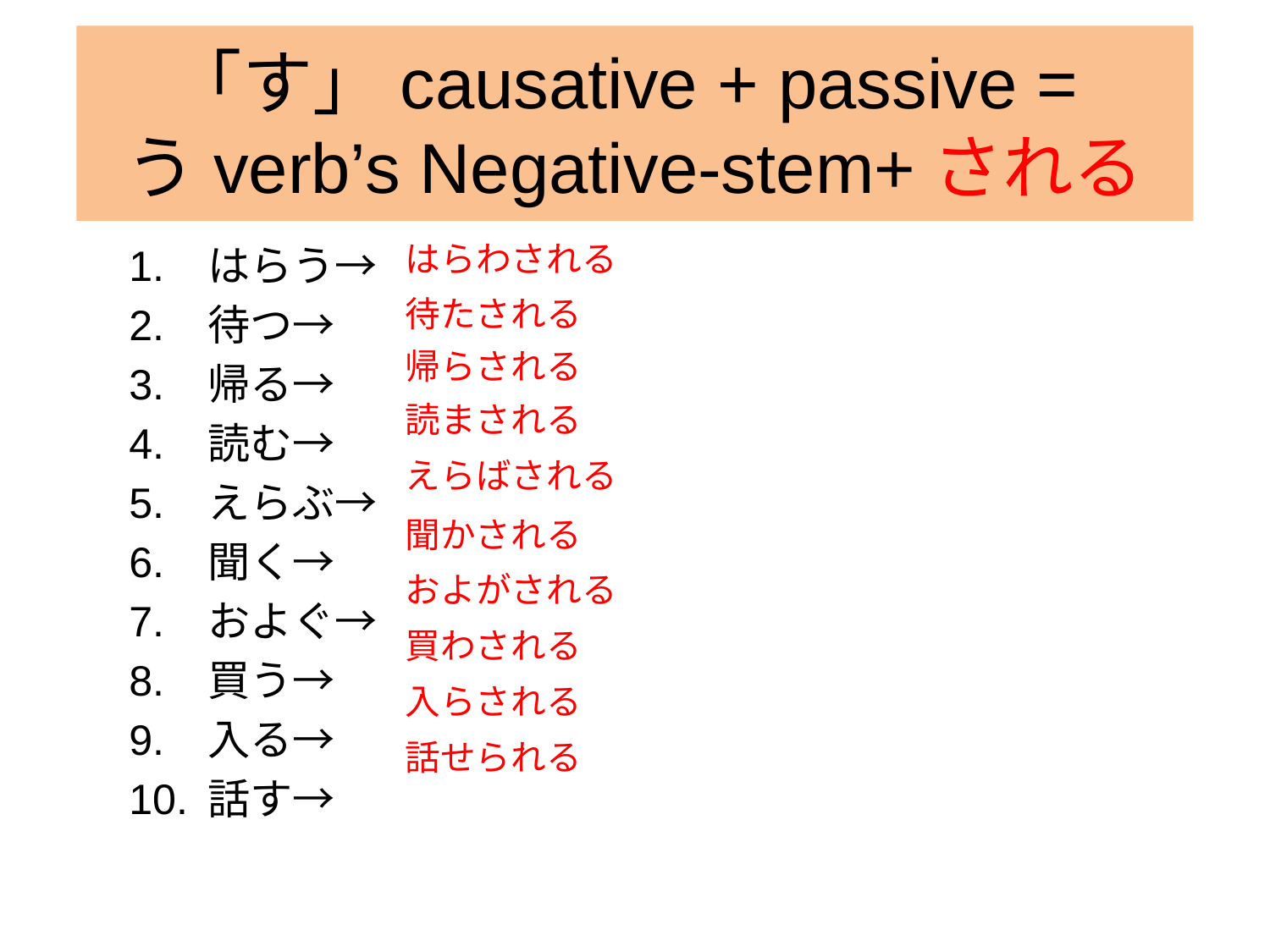

# 「す」causative + passive = うverb’s Negative-stem+される
はらわされる
はらう→
待つ→
帰る→
読む→
えらぶ→
聞く→
およぐ→
買う→
入る→
話す→
待たされる
帰らされる
読まされる
えらばされる
聞かされる
およがされる
買わされる
入らされる
話せられる